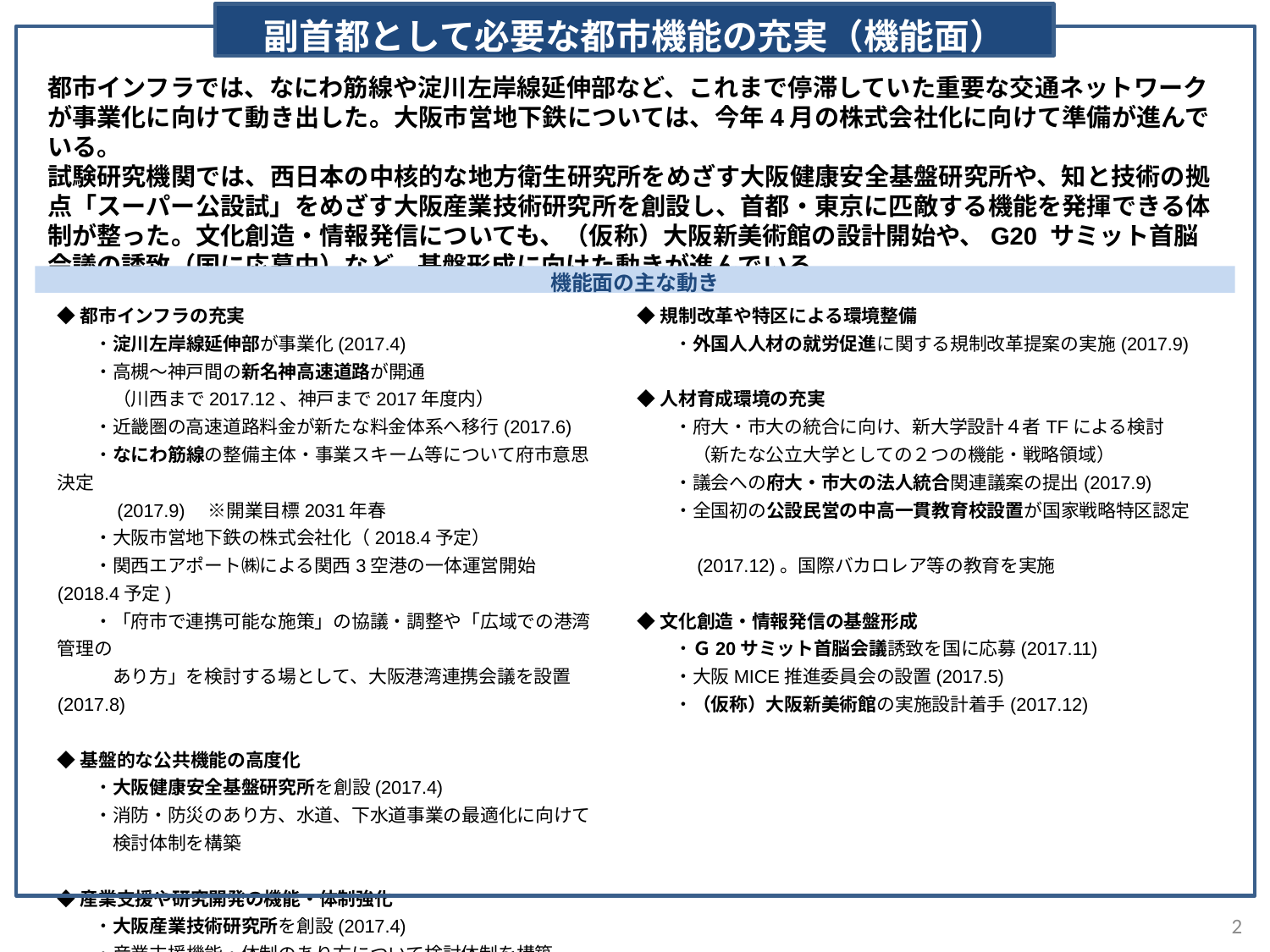

機能面の主な動き
副首都として必要な都市機能の充実（機能面）

都市インフラでは、なにわ筋線や淀川左岸線延伸部など、これまで停滞していた重要な交通ネットワークが事業化に向けて動き出した。大阪市営地下鉄については、今年4月の株式会社化に向けて準備が進んでいる。
試験研究機関では、西日本の中核的な地方衛生研究所をめざす大阪健康安全基盤研究所や、知と技術の拠点「スーパー公設試」をめざす大阪産業技術研究所を創設し、首都・東京に匹敵する機能を発揮できる体制が整った。文化創造・情報発信についても、（仮称）大阪新美術館の設計開始や、G20 サミット首脳会議の誘致（国に応募中）など、基盤形成に向けた動きが進んでいる。
機能面の主な動き
◆都市インフラの充実
　　・淀川左岸線延伸部が事業化(2017.4)
　　・高槻～神戸間の新名神高速道路が開通
　　　（川西まで2017.12、神戸まで2017年度内）
　　・近畿圏の高速道路料金が新たな料金体系へ移行(2017.6)
　　・なにわ筋線の整備主体・事業スキーム等について府市意思決定
　　　(2017.9)　※開業目標2031年春
　　・大阪市営地下鉄の株式会社化（2018.4予定）
　　・関西エアポート㈱による関西3空港の一体運営開始(2018.4予定)
　　・「府市で連携可能な施策」の協議・調整や「広域での港湾管理の
　　　あり方」を検討する場として、大阪港湾連携会議を設置(2017.8)

◆基盤的な公共機能の高度化
　　・大阪健康安全基盤研究所を創設(2017.4)
　　・消防・防災のあり方、水道、下水道事業の最適化に向けて
　　　検討体制を構築

◆産業支援や研究開発の機能・体制強化
　　・大阪産業技術研究所を創設(2017.4)
　　・産業支援機能・体制のあり方について検討体制を構築

◆規制改革や特区による環境整備
　　・外国人人材の就労促進に関する規制改革提案の実施(2017.9)

◆人材育成環境の充実
　　・府大・市大の統合に向け、新大学設計４者TFによる検討
　　　（新たな公立大学としての２つの機能・戦略領域）
　　・議会への府大・市大の法人統合関連議案の提出(2017.9)
　　・全国初の公設民営の中高一貫教育校設置が国家戦略特区認定
　　　(2017.12)。国際バカロレア等の教育を実施

◆文化創造・情報発信の基盤形成
　　・Ｇ20サミット首脳会議誘致を国に応募(2017.11)
　　・大阪MICE推進委員会の設置(2017.5)
　　・（仮称）大阪新美術館の実施設計着手(2017.12)
2